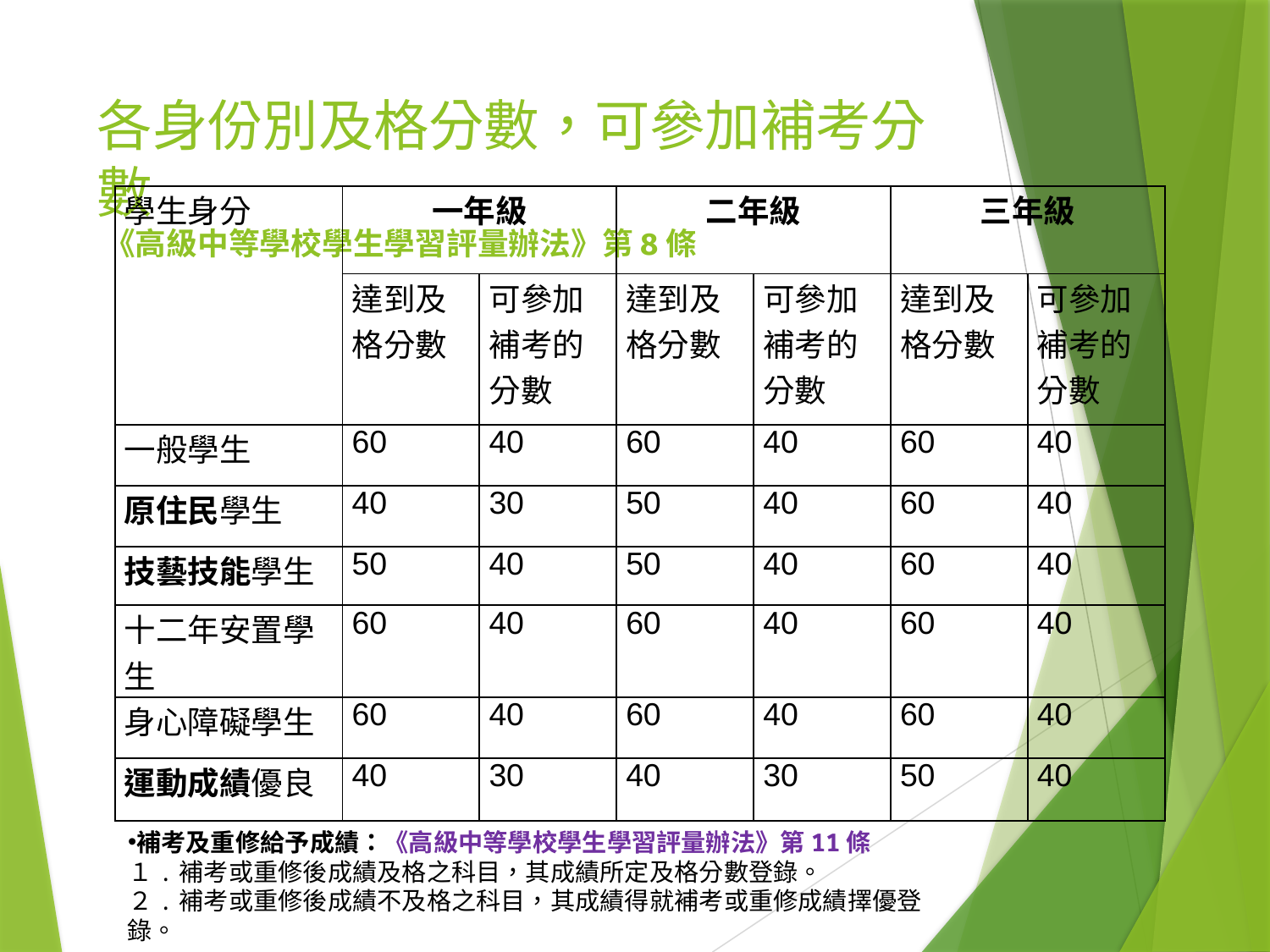

# 各身份別及格分數，可參加補考分數 《高級中等學校學生學習評量辦法》第8條
| 學生身分 | 一年級 |  | 二年級 |  | 三年級 |  |
| --- | --- | --- | --- | --- | --- | --- |
|  | 達到及格分數 | 可參加補考的分數 | 達到及格分數 | 可參加補考的分數 | 達到及格分數 | 可參加補考的分數 |
| 一般學生 | 60 | 40 | 60 | 40 | 60 | 40 |
| 原住民學生 | 40 | 30 | 50 | 40 | 60 | 40 |
| 技藝技能學生 | 50 | 40 | 50 | 40 | 60 | 40 |
| 十二年安置學生 | 60 | 40 | 60 | 40 | 60 | 40 |
| 身心障礙學生 | 60 | 40 | 60 | 40 | 60 | 40 |
| 運動成績優良 | 40 | 30 | 40 | 30 | 50 | 40 |
補考及重修給予成績：《高級中等學校學生學習評量辦法》第11條
１.補考或重修後成績及格之科目，其成績所定及格分數登錄。
２.補考或重修後成績不及格之科目，其成績得就補考或重修成績擇優登錄。